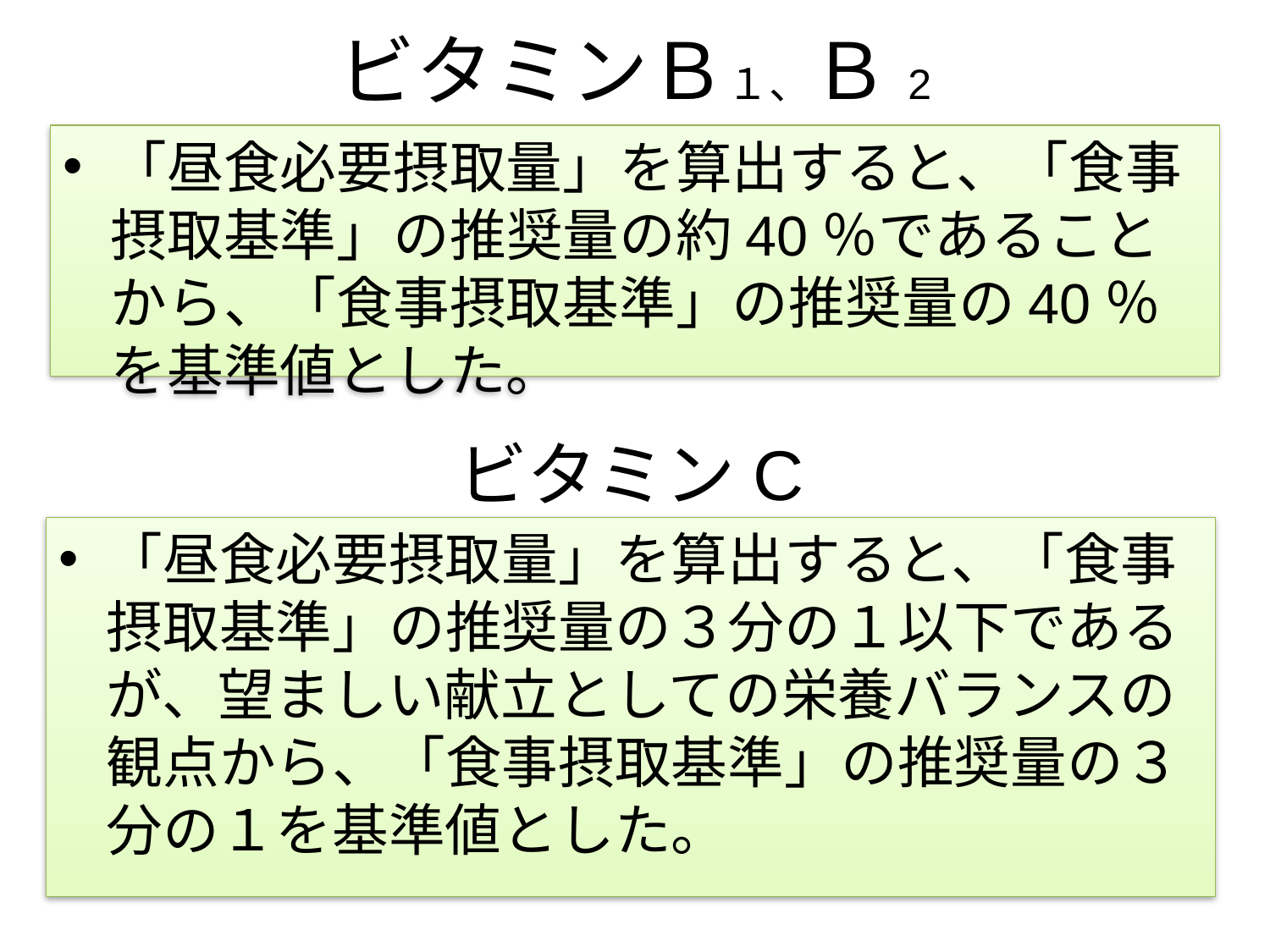

# ビタミンＢ１、Ｂ2
「昼食必要摂取量」を算出すると、「食事摂取基準」の推奨量の約40％であることから、「食事摂取基準」の推奨量の40％を基準値とした。
ビタミンC
「昼食必要摂取量」を算出すると、「食事摂取基準」の推奨量の３分の１以下であるが、望ましい献立としての栄養バランスの観点から、「食事摂取基準」の推奨量の３分の１を基準値とした。